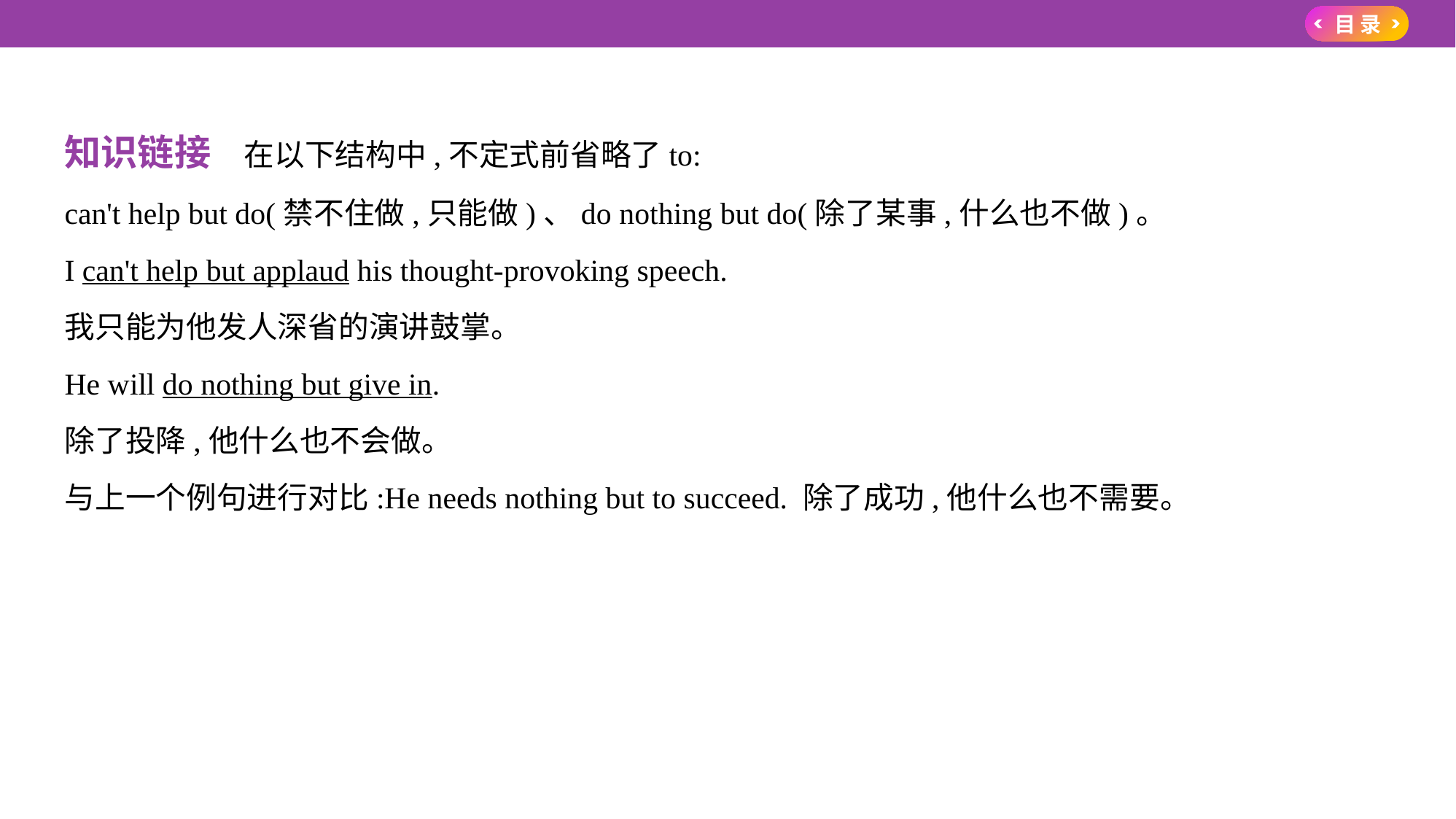

知识链接    在以下结构中,不定式前省略了to:
can't help but do(禁不住做,只能做)、do nothing but do(除了某事,什么也不做)。
I can't help but applaud his thought-provoking speech.
我只能为他发人深省的演讲鼓掌。
He will do nothing but give in.
除了投降,他什么也不会做。
与上一个例句进行对比:He needs nothing but to succeed. 除了成功,他什么也不需要。